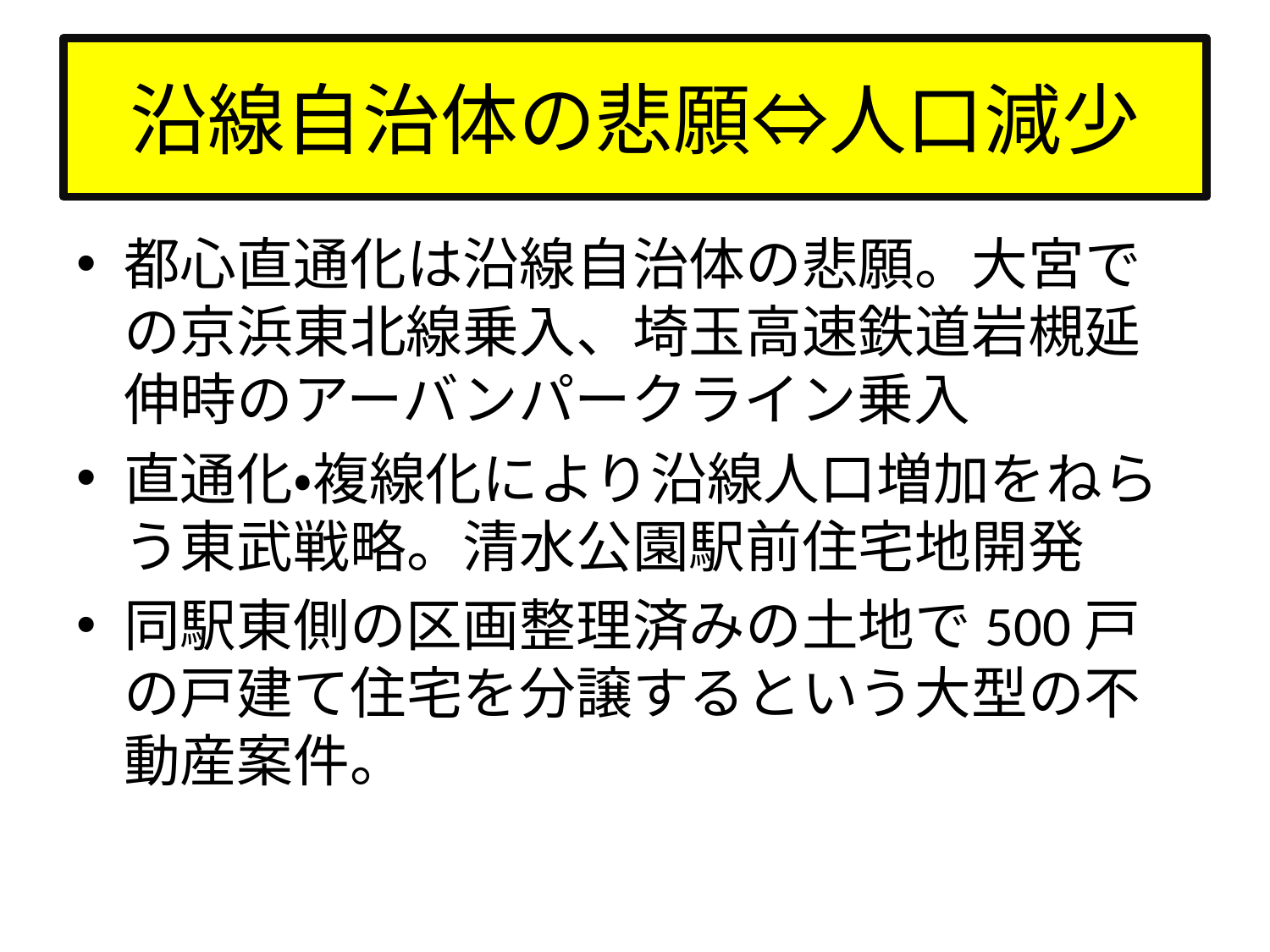

# 沿線自治体の悲願⇔人口減少
都心直通化は沿線自治体の悲願。大宮での京浜東北線乗入、埼玉高速鉄道岩槻延伸時のアーバンパークライン乗入
直通化・複線化により沿線人口増加をねらう東武戦略。清水公園駅前住宅地開発
同駅東側の区画整理済みの土地で500戸の戸建て住宅を分譲するという大型の不動産案件。